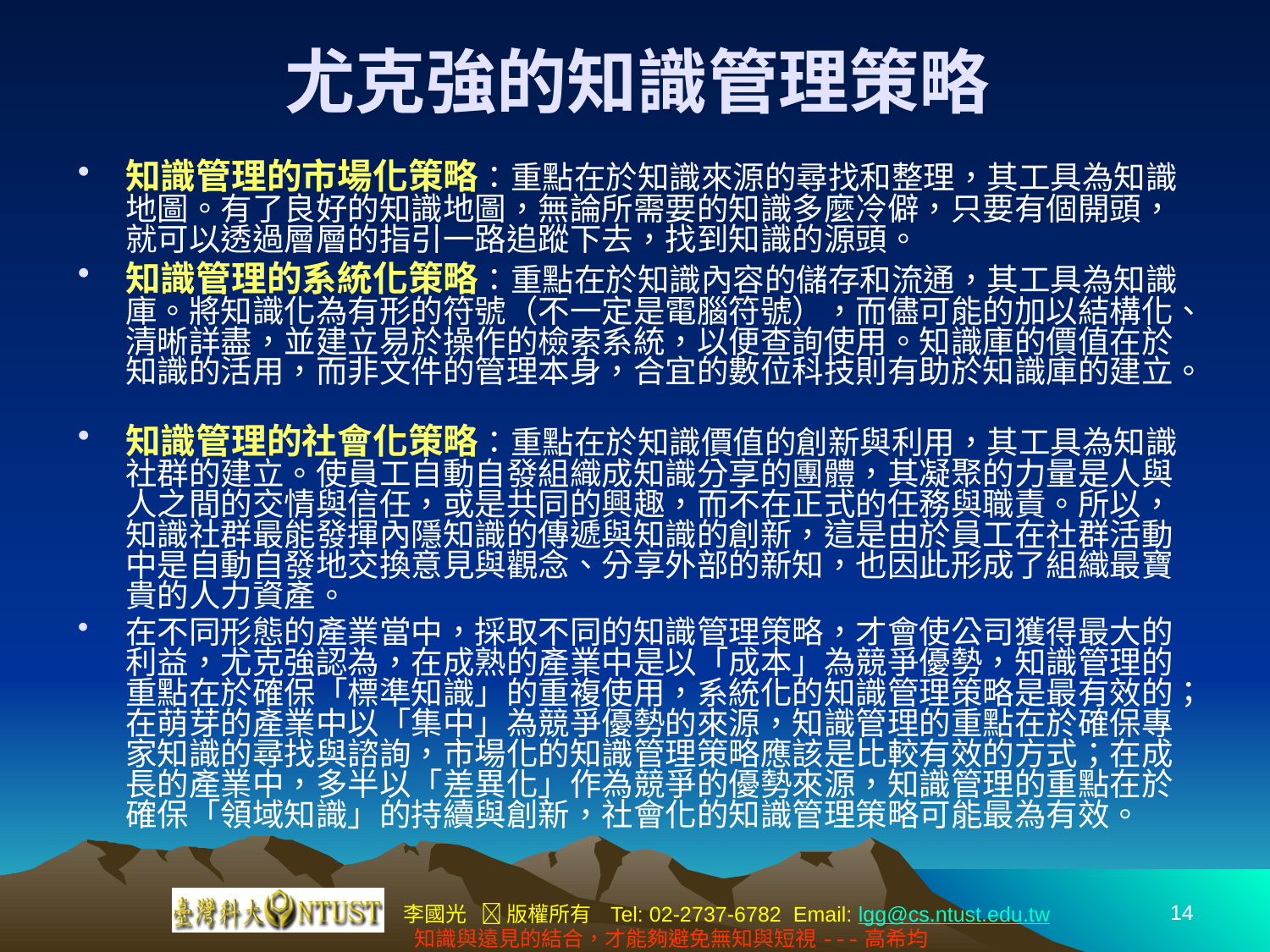

# 尤克強的知識管理策略
知識管理的市場化策略：重點在於知識來源的尋找和整理，其工具為知識地圖。有了良好的知識地圖，無論所需要的知識多麼冷僻，只要有個開頭，就可以透過層層的指引一路追蹤下去，找到知識的源頭。
知識管理的系統化策略：重點在於知識內容的儲存和流通，其工具為知識庫。將知識化為有形的符號（不一定是電腦符號），而儘可能的加以結構化、清晰詳盡，並建立易於操作的檢索系統，以便查詢使用。知識庫的價值在於知識的活用，而非文件的管理本身，合宜的數位科技則有助於知識庫的建立。
知識管理的社會化策略：重點在於知識價值的創新與利用，其工具為知識社群的建立。使員工自動自發組織成知識分享的團體，其凝聚的力量是人與人之間的交情與信任，或是共同的興趣，而不在正式的任務與職責。所以，知識社群最能發揮內隱知識的傳遞與知識的創新，這是由於員工在社群活動中是自動自發地交換意見與觀念、分享外部的新知，也因此形成了組織最寶貴的人力資產。
在不同形態的產業當中，採取不同的知識管理策略，才會使公司獲得最大的利益，尤克強認為，在成熟的產業中是以「成本」為競爭優勢，知識管理的重點在於確保「標準知識」的重複使用，系統化的知識管理策略是最有效的；在萌芽的產業中以「集中」為競爭優勢的來源，知識管理的重點在於確保專家知識的尋找與諮詢，市場化的知識管理策略應該是比較有效的方式；在成長的產業中，多半以「差異化」作為競爭的優勢來源，知識管理的重點在於確保「領域知識」的持續與創新，社會化的知識管理策略可能最為有效。
14